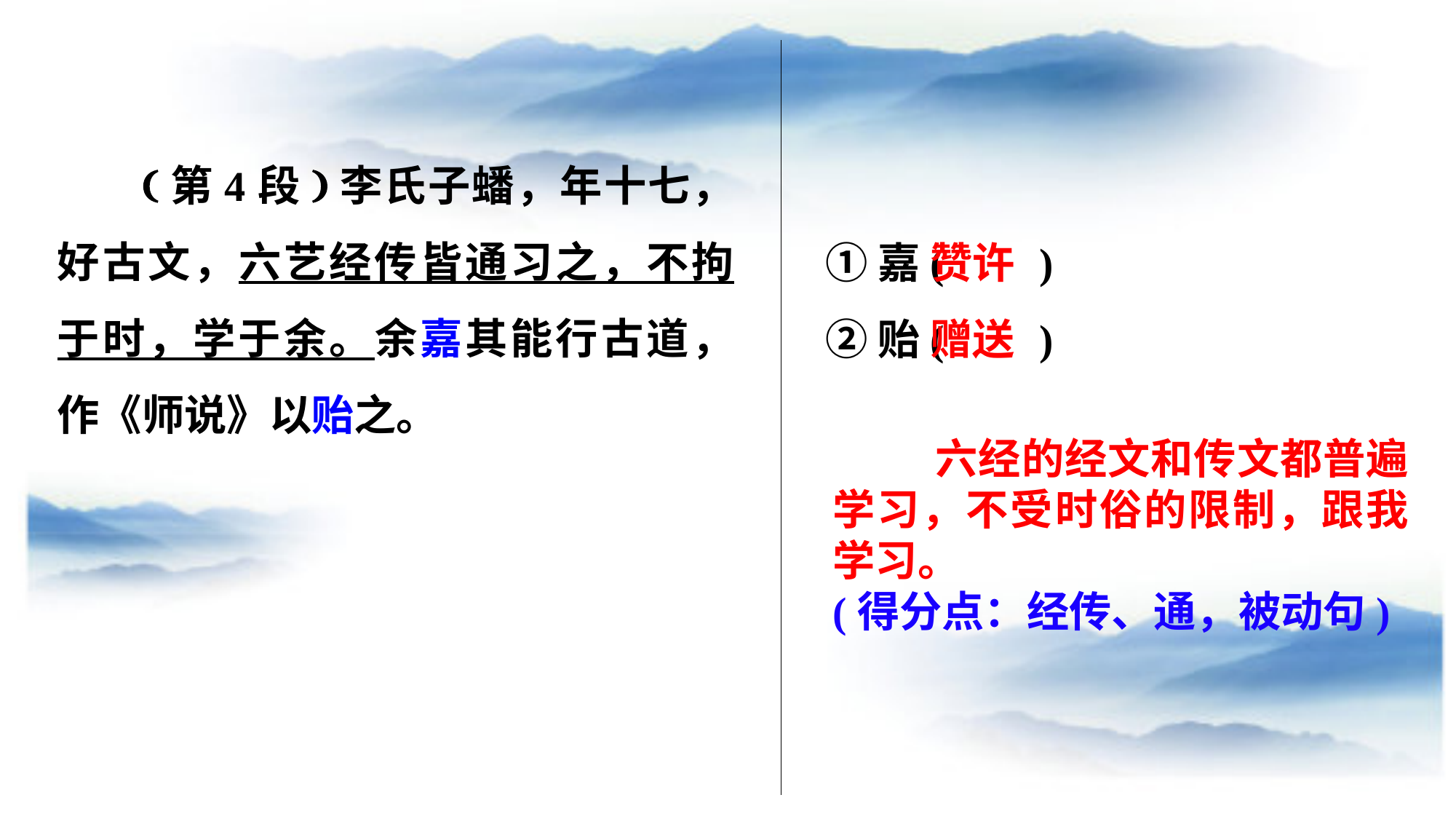

(第4段)李氏子蟠，年十七，好古文，六艺经传皆通习之，不拘于时，学于余。余嘉其能行古道，作《师说》以贻之。
①嘉(         )
②贻(         )
赞许
赠送
         六经的经文和传文都普遍学习，不受时俗的限制，跟我学习。
(得分点：经传、通，被动句)